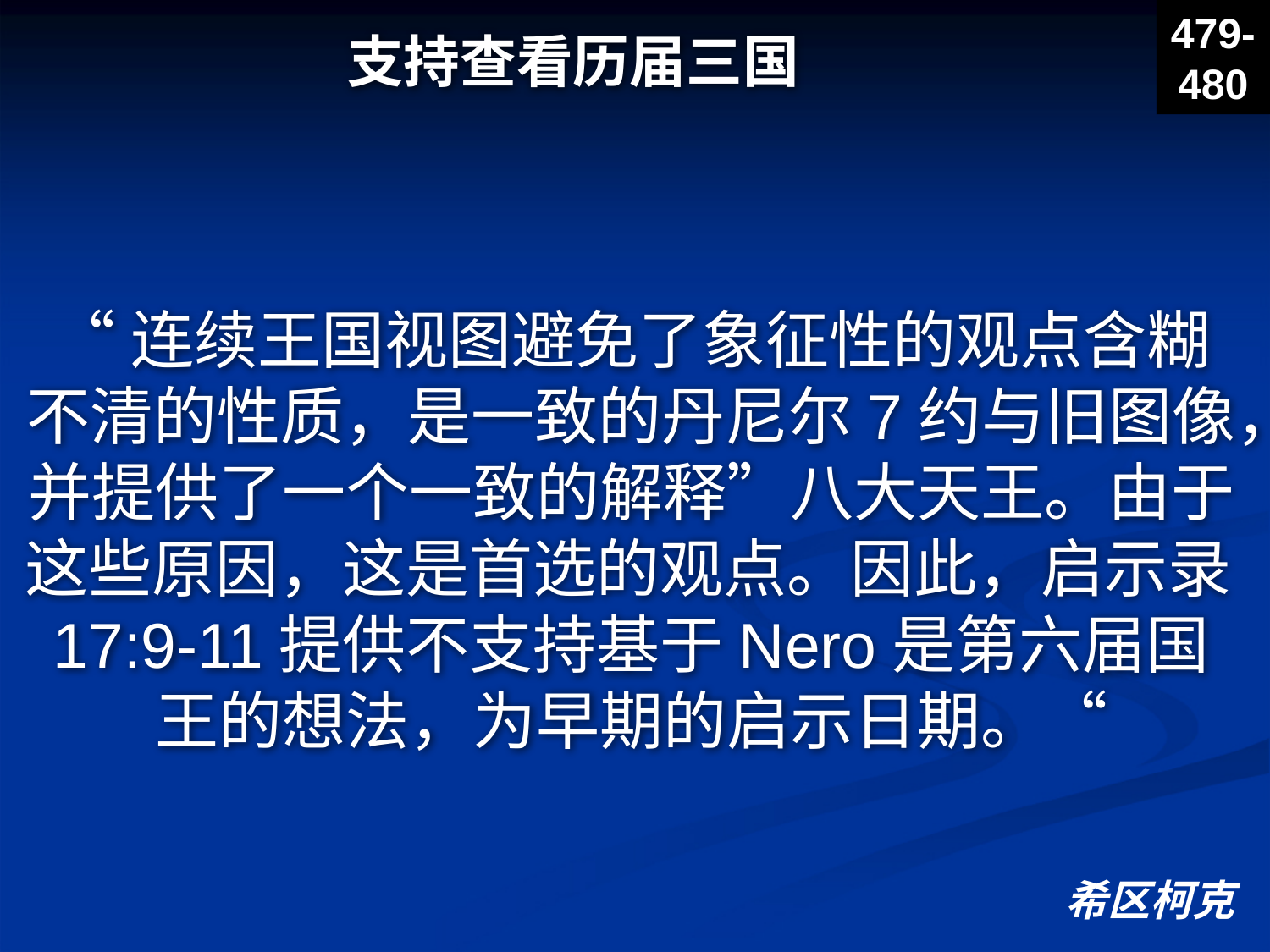

479-480
# 支持查看历届三国
“连续王国视图避免了象征性的观点含糊不清的性质，是一致的丹尼尔7约与旧图像，并提供了一个一致的解释”八大天王。由于这些原因，这是首选的观点。因此，启示录17:9-11提供不支持基于Nero是第六届国王的想法，为早期的启示日期。“
希区柯克